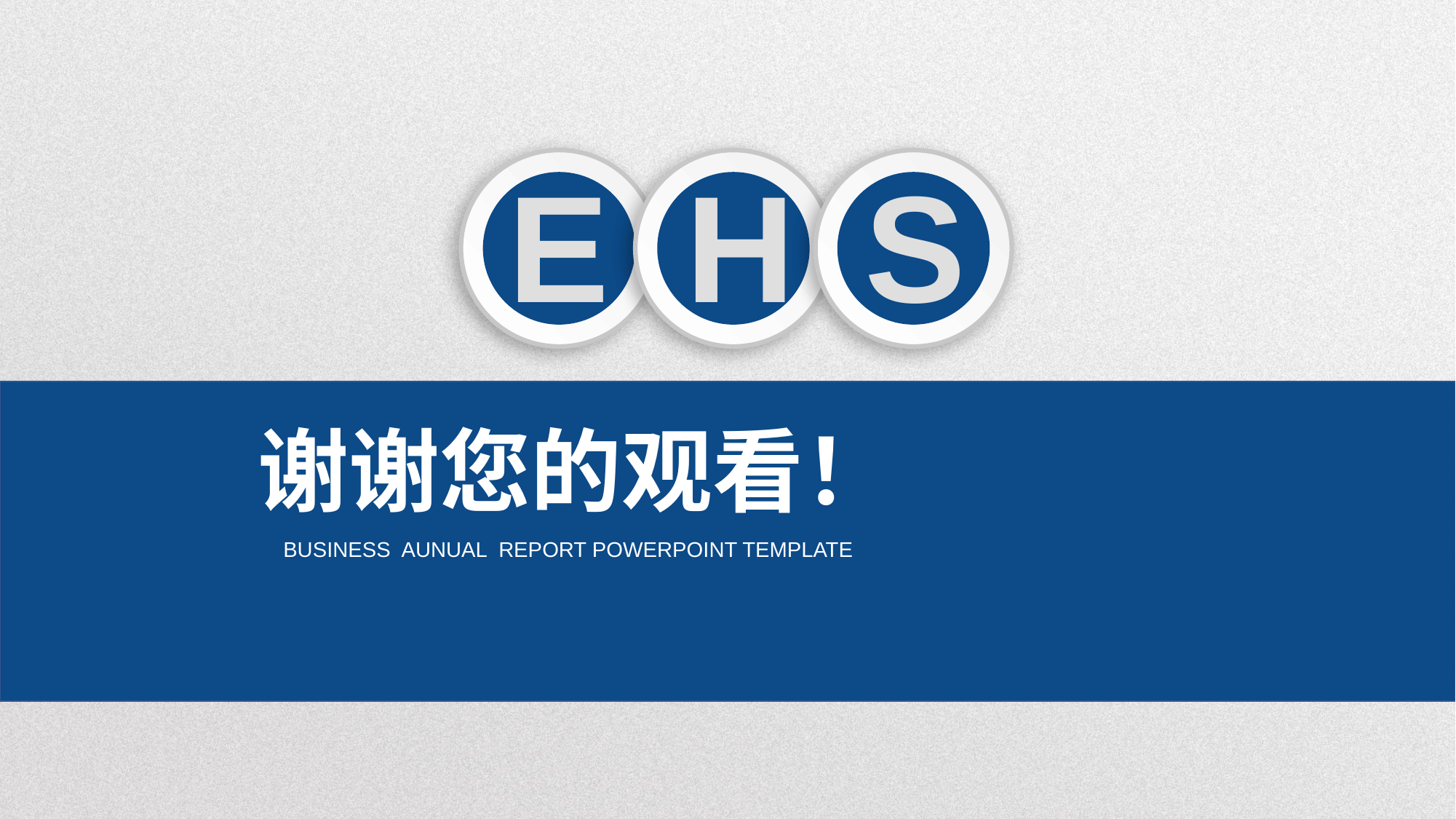

E
H
S

谢谢您的观看！
BUSINESS  AUNUAL  REPORT POWERPOINT TEMPLATE